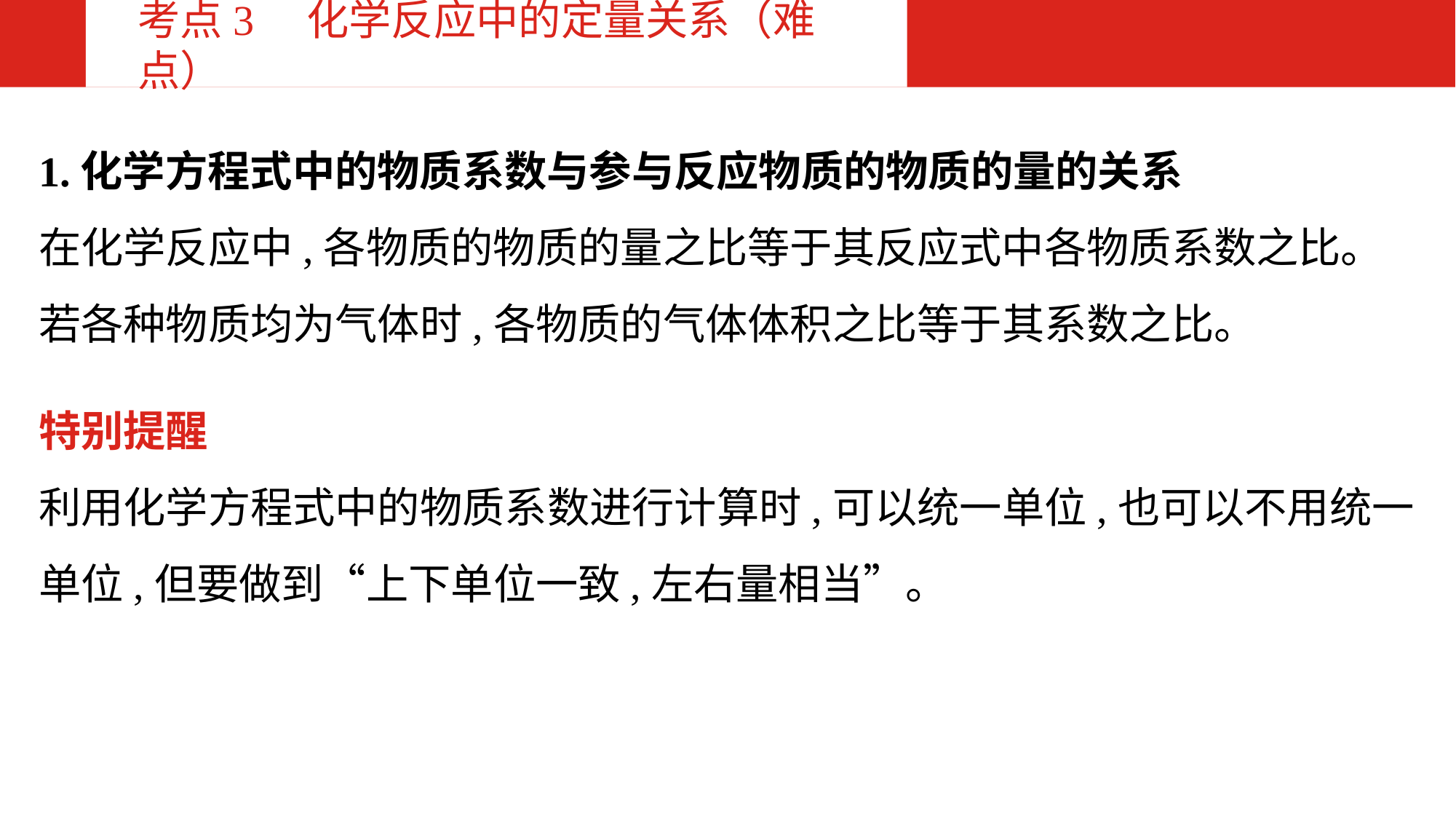

考点3　化学反应中的定量关系（难点）

1.化学方程式中的物质系数与参与反应物质的物质的量的关系
在化学反应中,各物质的物质的量之比等于其反应式中各物质系数之比。若各种物质均为气体时,各物质的气体体积之比等于其系数之比。
特别提醒
利用化学方程式中的物质系数进行计算时,可以统一单位,也可以不用统一单位,但要做到“上下单位一致,左右量相当”。